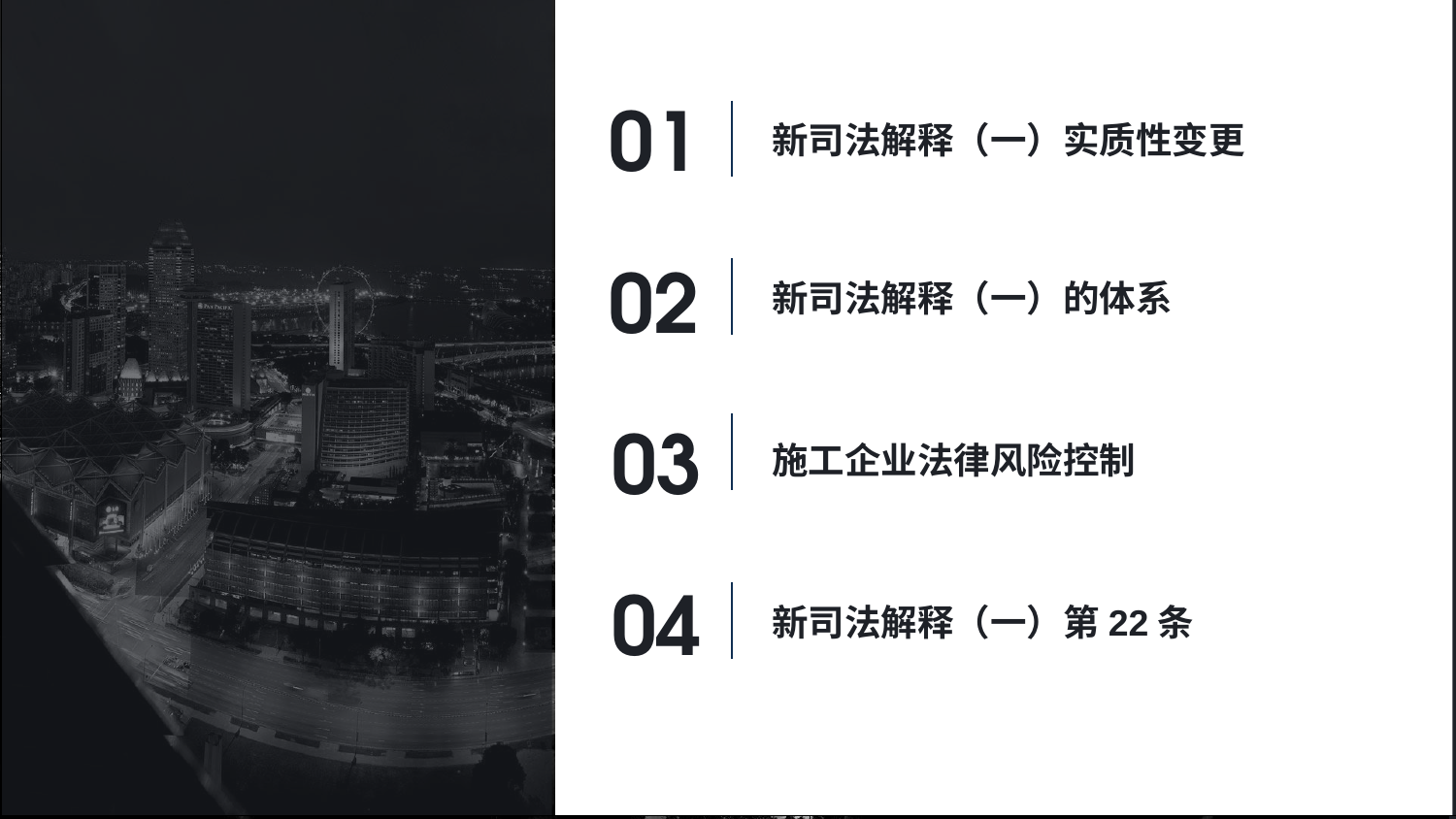

# 01

新司法解释（一）实质性变更
02
03
04

新司法解释（一）的体系

施工企业法律风险控制

新司法解释（一）第22条